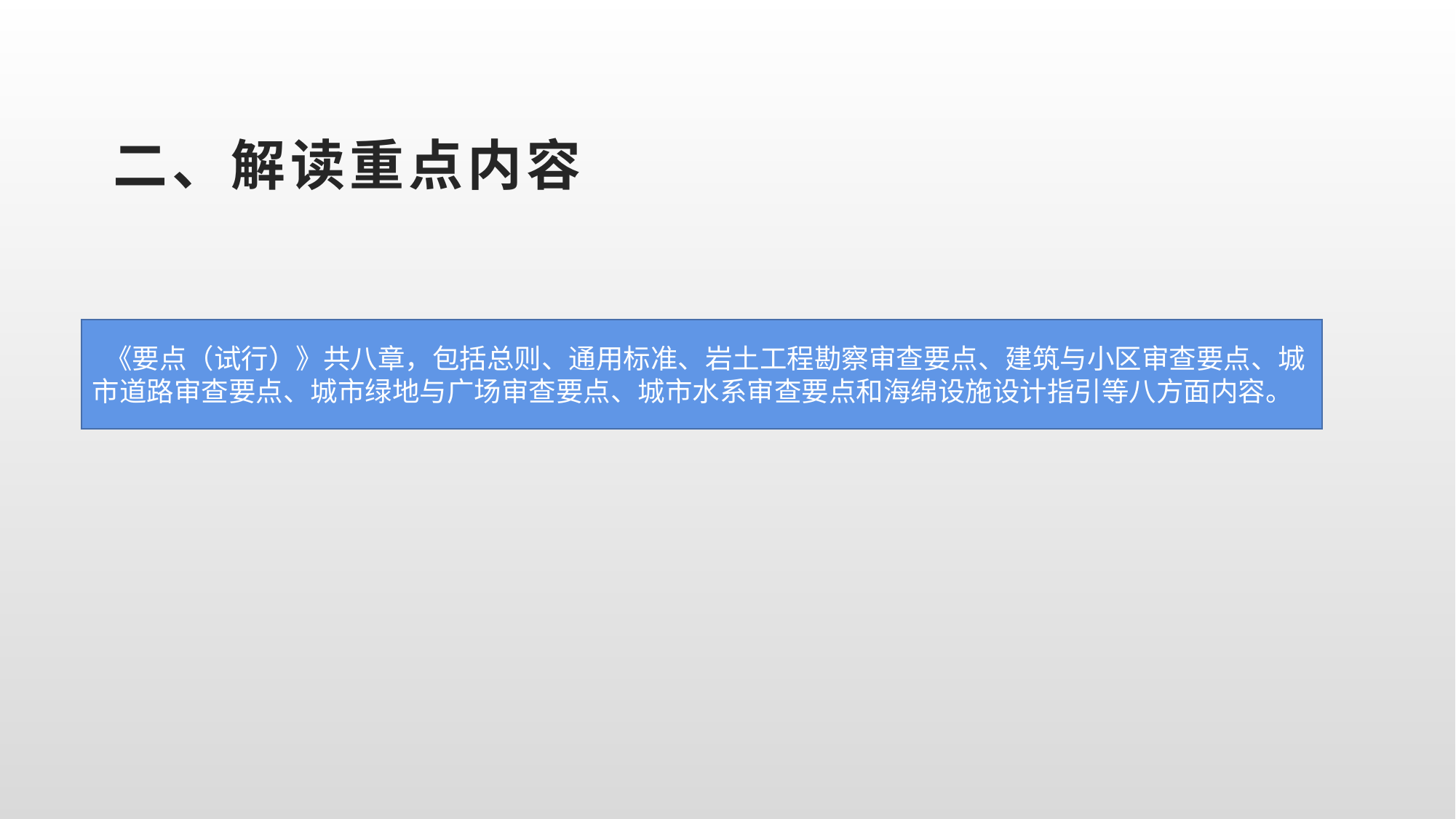

# 二、解读重点内容
 《要点（试行）》共八章，包括总则、通用标准、岩土工程勘察审查要点、建筑与小区审查要点、城市道路审查要点、城市绿地与广场审查要点、城市水系审查要点和海绵设施设计指引等八方面内容。